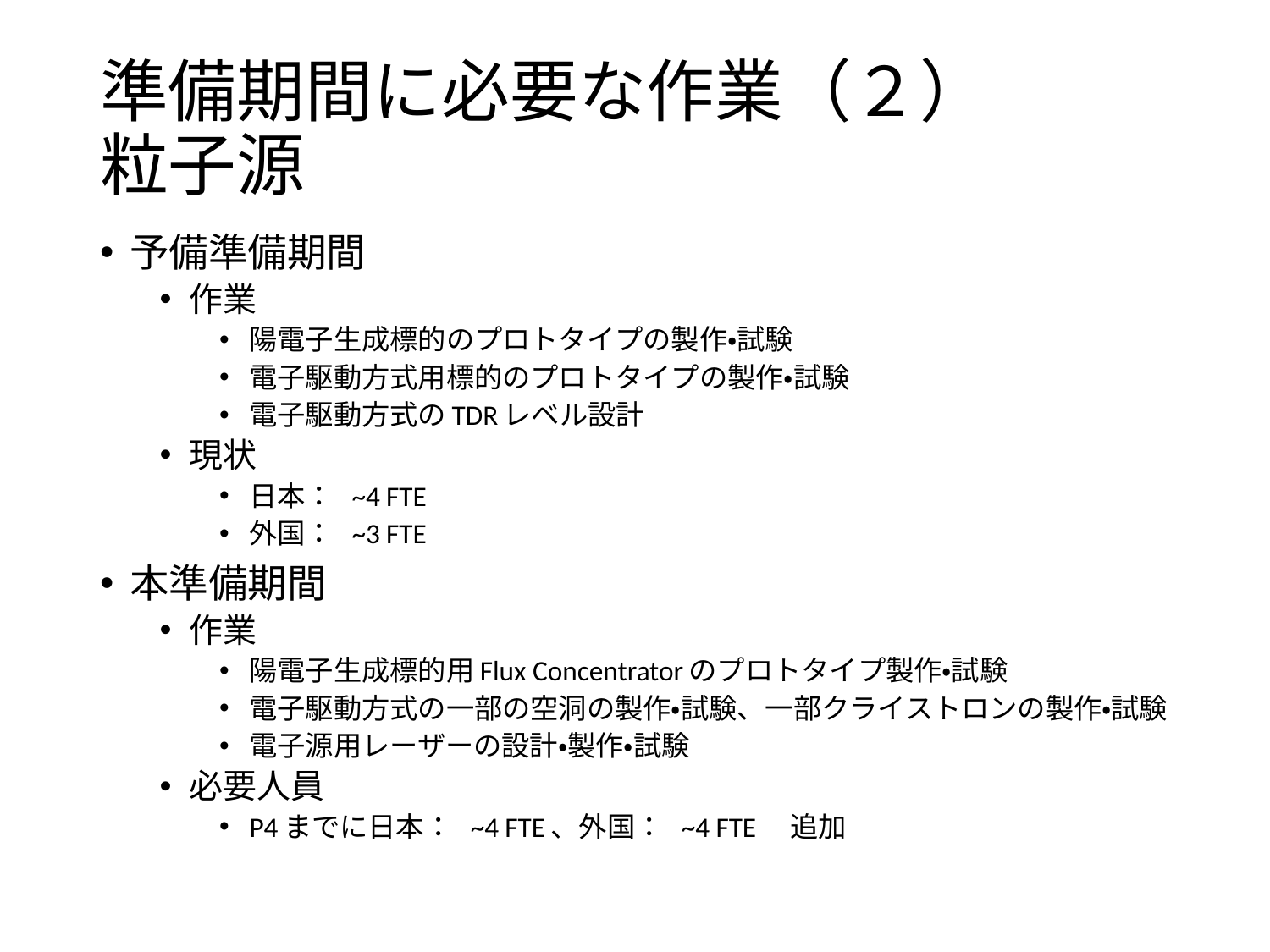

# 準備期間に必要な作業（２） 粒子源
予備準備期間
作業
陽電子生成標的のプロトタイプの製作・試験
電子駆動方式用標的のプロトタイプの製作・試験
電子駆動方式のTDRレベル設計
現状
日本：  ~4 FTE
外国：  ~3 FTE
本準備期間
作業
陽電子生成標的用Flux Concentratorのプロトタイプ製作・試験
電子駆動方式の一部の空洞の製作・試験、一部クライストロンの製作・試験
電子源用レーザーの設計・製作・試験
必要人員
P4までに日本：  ~4 FTE、外国：  ~4 FTE　追加